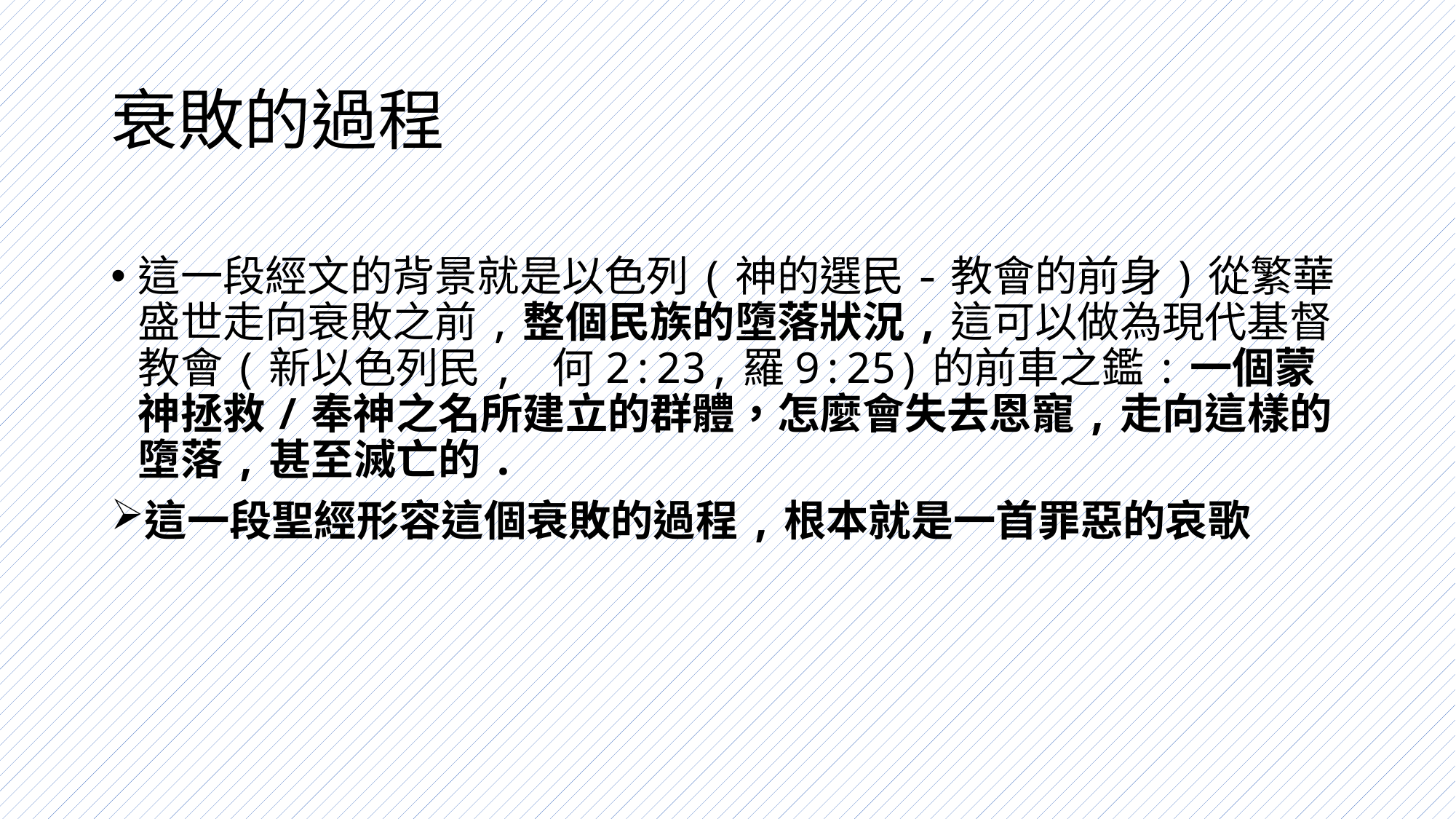

# 衰敗的過程
這一段經文的背景就是以色列(神的選民-教會的前身)從繁華盛世走向衰敗之前,整個民族的墮落狀況,這可以做為現代基督教會(新以色列民, 何2:23,羅9:25)的前車之鑑:一個蒙神拯救/奉神之名所建立的群體，怎麼會失去恩寵,走向這樣的墮落,甚至滅亡的.
這一段聖經形容這個衰敗的過程,根本就是一首罪惡的哀歌